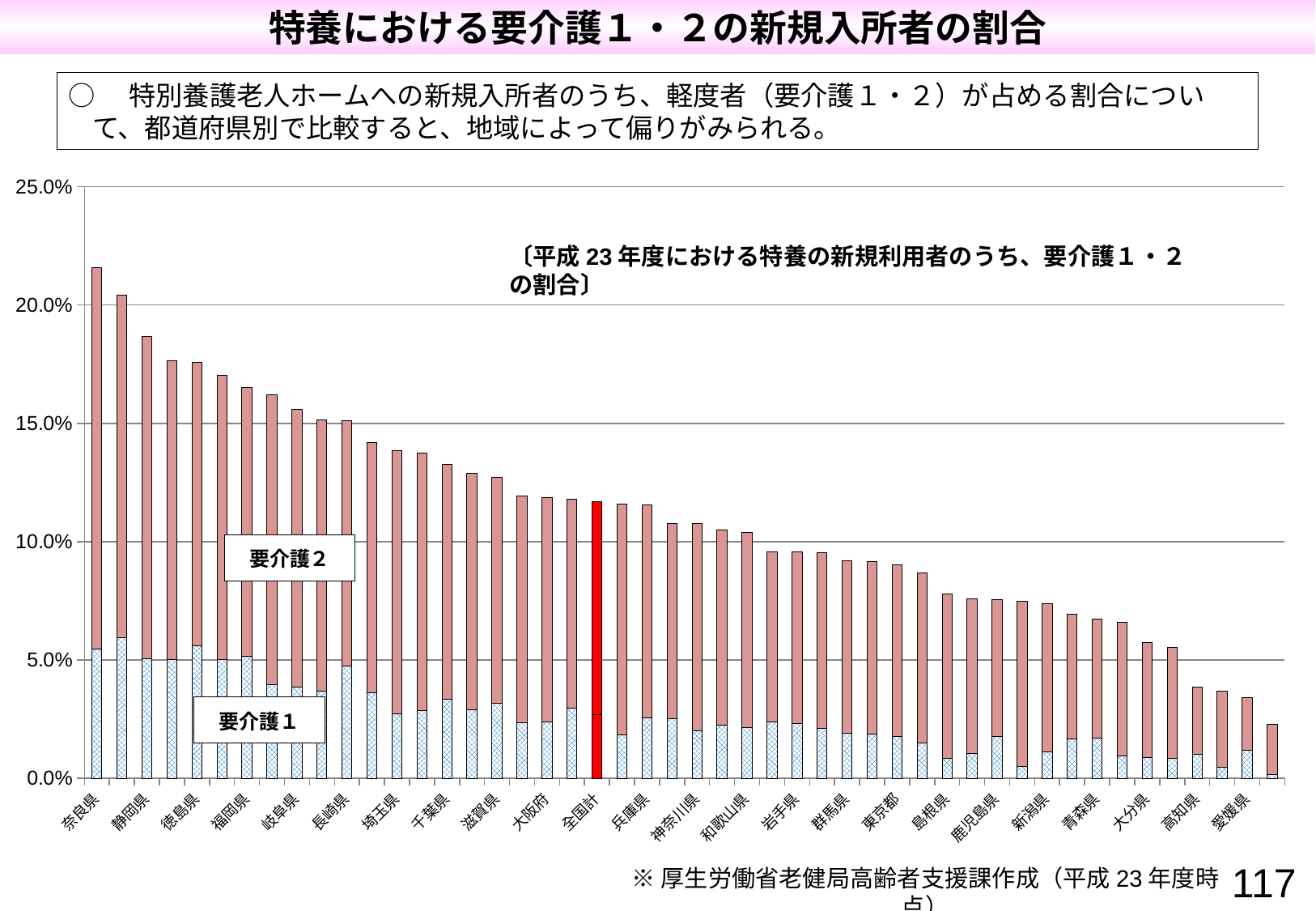

特養における要介護１・２の新規入所者の割合
○　特別養護老人ホームへの新規入所者のうち、軽度者（要介護１・２）が占める割合について、都道府県別で比較すると、地域によって偏りがみられる。

### Chart

| Category | 要介護１ | 要介護２ |
|---|---|---|
| 奈良県 | 0.054678007290400975 | 0.16099635479951396 |
| 北海道 | 0.0595382746051034 | 0.1447665335879192 |
| 静岡県 | 0.050446536326333676 | 0.1363746077721458 |
| 香川県 | 0.0500397140587769 | 0.1262907069102462 |
| 徳島県 | 0.055872291904219086 | 0.11972633979475486 |
| 宮城県 | 0.05025491624180634 | 0.1201747997086672 |
| 福岡県 | 0.0514482479238404 | 0.11363176017824601 |
| 山梨県 | 0.03954802259887008 | 0.1224105461393597 |
| 岐阜県 | 0.03868828297715555 | 0.11717022844509971 |
| 福島県 | 0.036807580174927176 | 0.11479591836734694 |
| 長崎県 | 0.04735516372795968 | 0.10377833753148616 |
| 広島県 | 0.03629165291982849 | 0.10557571758495557 |
| 埼玉県 | 0.02728312367260258 | 0.111256330664924 |
| 石川県 | 0.028481012658227906 | 0.10886075949367108 |
| 千葉県 | 0.03331008022322986 | 0.09940704569236135 |
| 熊本県 | 0.02896503002472625 | 0.09996467679265311 |
| 滋賀県 | 0.031807602792862696 | 0.09542280837858823 |
| 茨城県 | 0.023415977961432546 | 0.09586776859504158 |
| 大阪府 | 0.02393514348217742 | 0.09458242182473298 |
| 山形県 | 0.029681361850720265 | 0.0881711043212572 |
| 全国計 | 0.026963130565950212 | 0.08999071737301656 |
| 愛知県 | 0.01820804038218858 | 0.09771047413016044 |
| 兵庫県 | 0.025546218487395033 | 0.09008403361344537 |
| 宮崎県 | 0.02522154055896393 | 0.08248125426039504 |
| 神奈川県 | 0.019904648390941602 | 0.08760429082240764 |
| 岡山県 | 0.02255639097744361 | 0.08231104075979422 |
| 和歌山県 | 0.021276595744680847 | 0.0826747720364742 |
| 長野県 | 0.023935343487721576 | 0.07180603046316444 |
| 岩手県 | 0.02320441988950278 | 0.07237569060773481 |
| 三重県 | 0.02108036890645589 | 0.07422046552481337 |
| 群馬県 | 0.01893491124260356 | 0.07297830374753451 |
| 福井県 | 0.0186536901865369 | 0.07299270072992711 |
| 東京都 | 0.01768970517158048 | 0.0724021266312229 |
| 佐賀県 | 0.014874141876430207 | 0.07208237986270036 |
| 島根県 | 0.008559201141226819 | 0.06918687589158348 |
| 山口県 | 0.010468594217347983 | 0.06530408773678972 |
| 鹿児島県 | 0.017810880829015573 | 0.05764248704663224 |
| 鳥取県 | 0.004907975460122701 | 0.06993865030674853 |
| 新潟県 | 0.011034482758620689 | 0.06289655172413804 |
| 沖縄県 | 0.016580310880829015 | 0.052849740932642504 |
| 青森県 | 0.016971279373368186 | 0.05026109660574413 |
| 秋田県 | 0.009561304836895407 | 0.0562429696287964 |
| 大分県 | 0.00893426930440332 | 0.04850031908104659 |
| 京都府 | 0.008406572411157822 | 0.047000382116927794 |
| 高知県 | 0.01011029411764706 | 0.028492647058823605 |
| 栃木県 | 0.0048203330411919374 | 0.031989482909728306 |
| 愛媛県 | 0.011898016997167141 | 0.022096317280453363 |
| 富山県 | 0.0014357501794687762 | 0.02153625269203159 |
〔平成23年度における特養の新規利用者のうち、要介護１・２の割合〕
117
※厚生労働省老健局高齢者支援課作成（平成23年度時点）